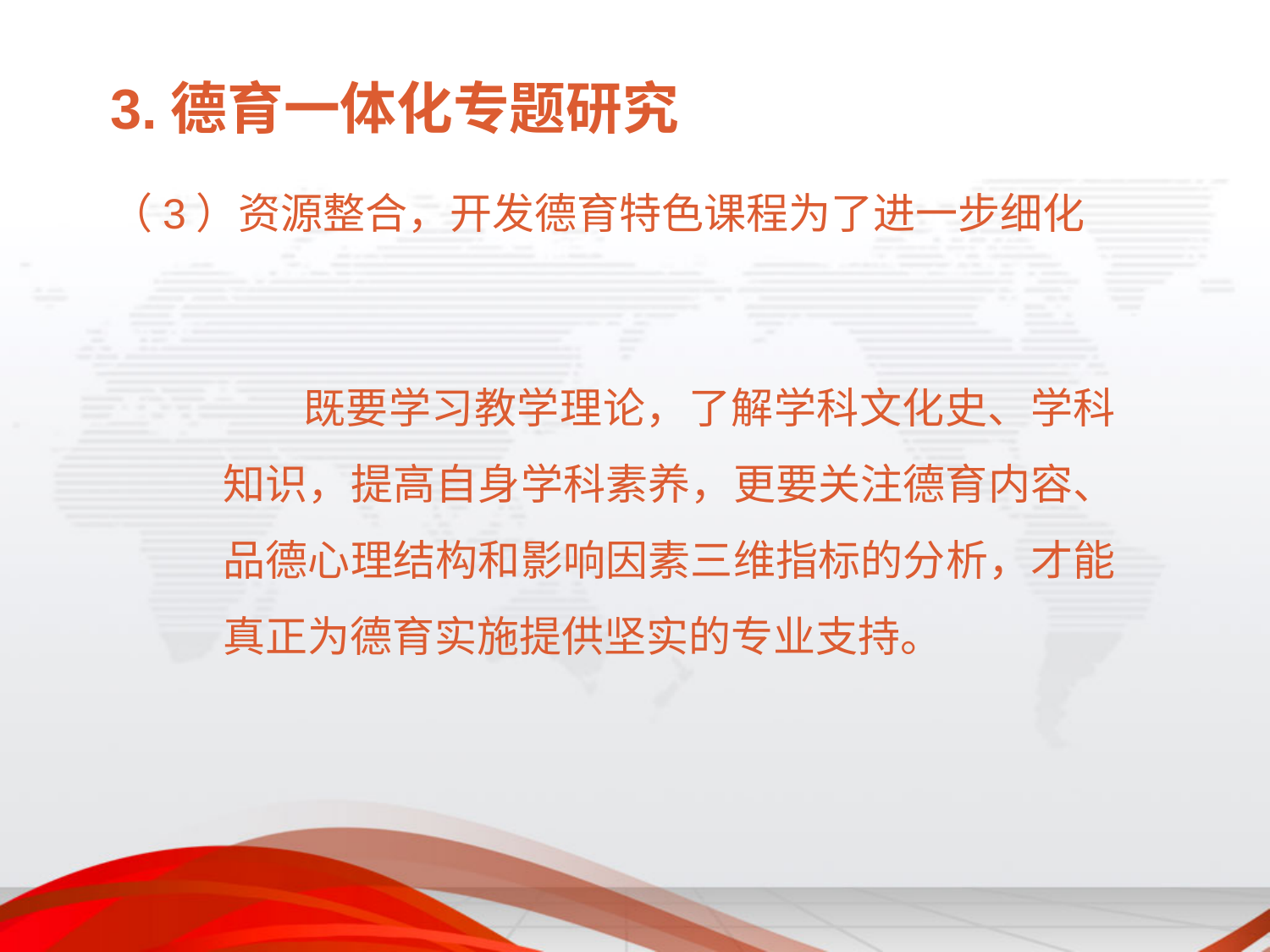

# 3.德育一体化专题研究
（3）资源整合，开发德育特色课程为了进一步细化

       既要学习教学理论，了解学科文化史、学科知识，提高自身学科素养，更要关注德育内容、品德心理结构和影响因素三维指标的分析，才能真正为德育实施提供坚实的专业支持。